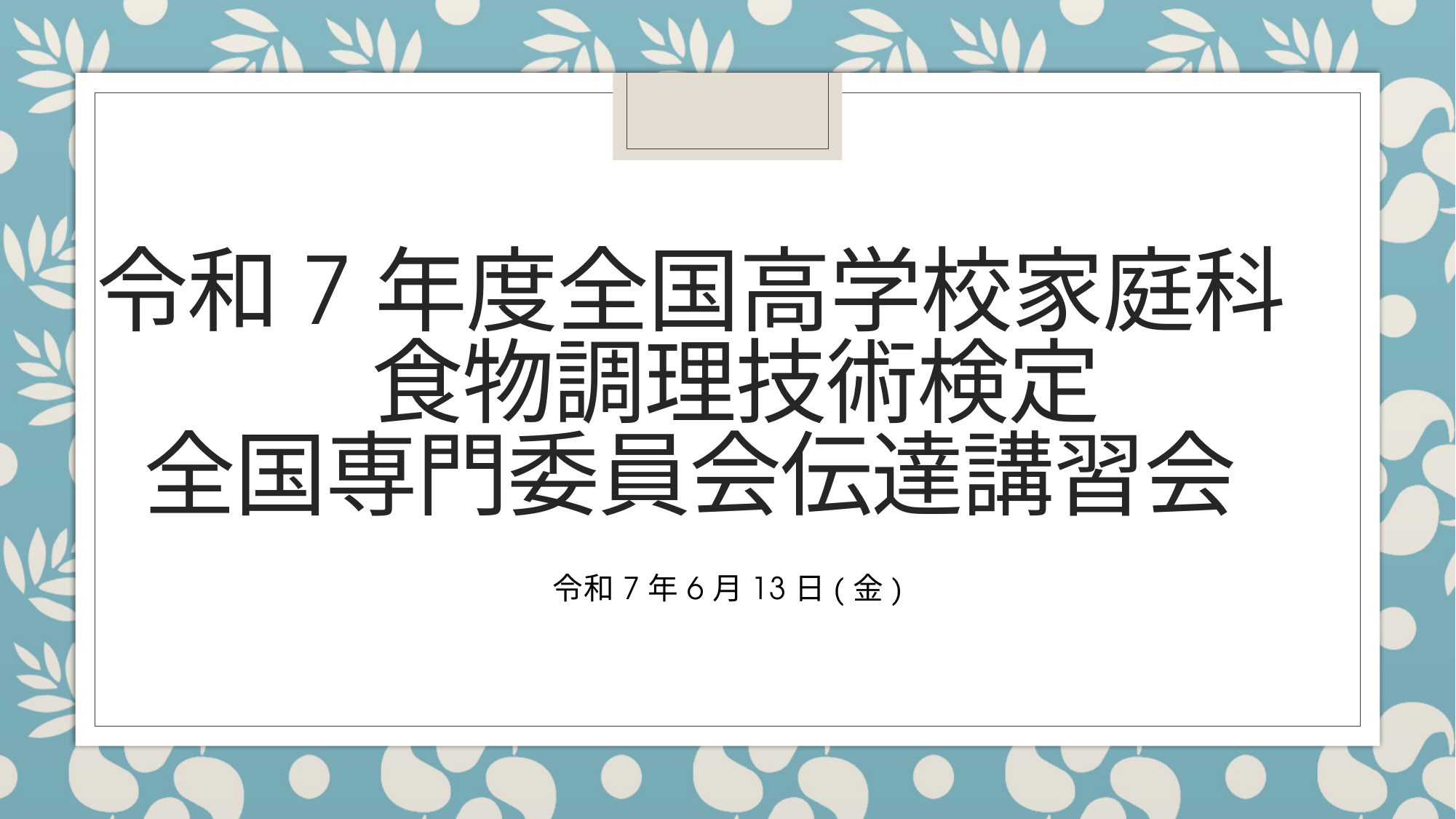

# 令和7年度全国高学校家庭科　食物調理技術検定 全国専門委員会伝達講習会
令和7年6月13日(金)